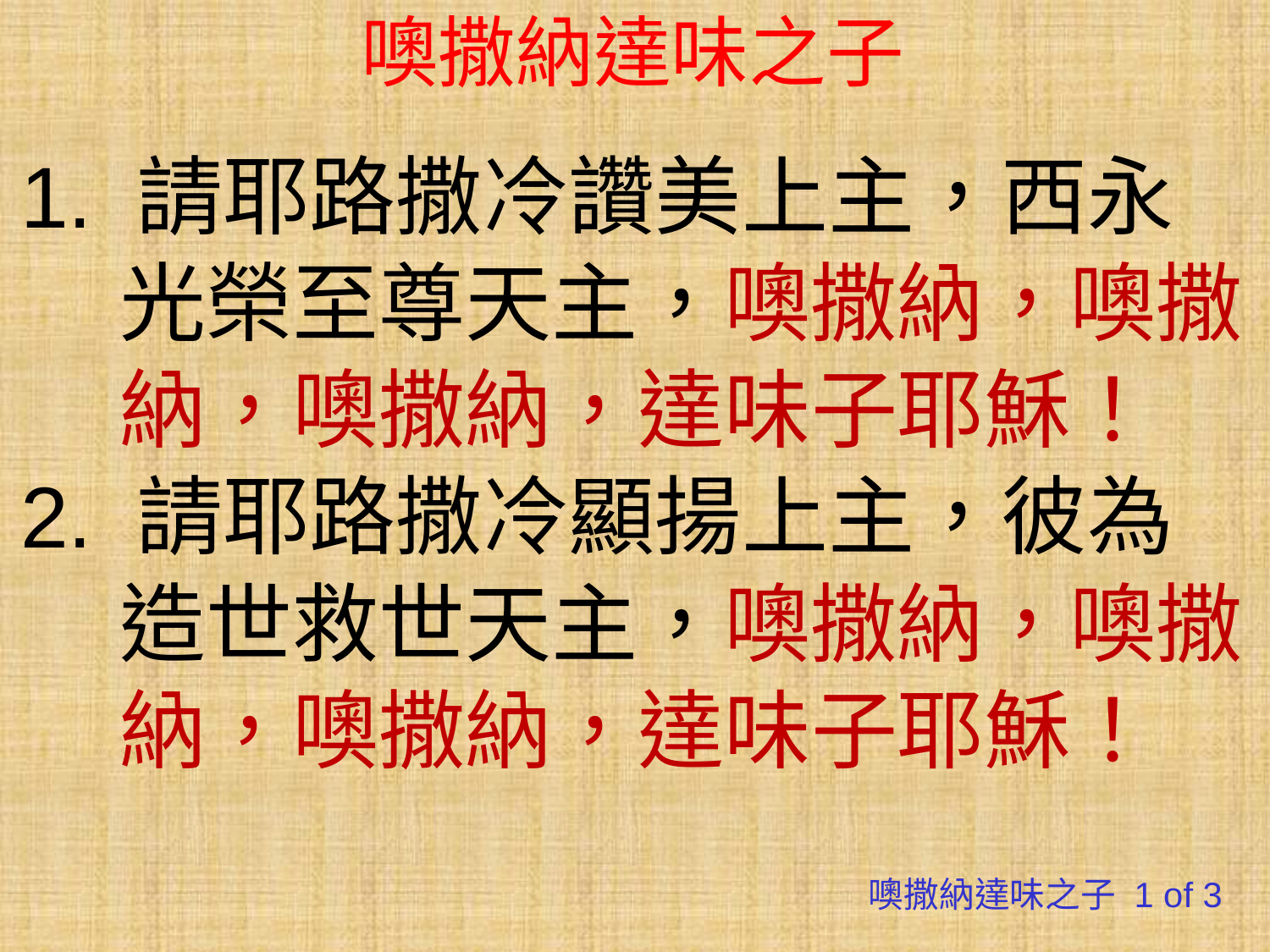

# 噢撒納達味之子
1. 請耶路撒冷讚美上主，西永光榮至尊天主，噢撒納，噢撒納，噢撒納，達味子耶穌！
2. 請耶路撒冷顯揚上主，彼為造世救世天主，噢撒納，噢撒納，噢撒納，達味子耶穌！
噢撒納達味之子 1 of 3